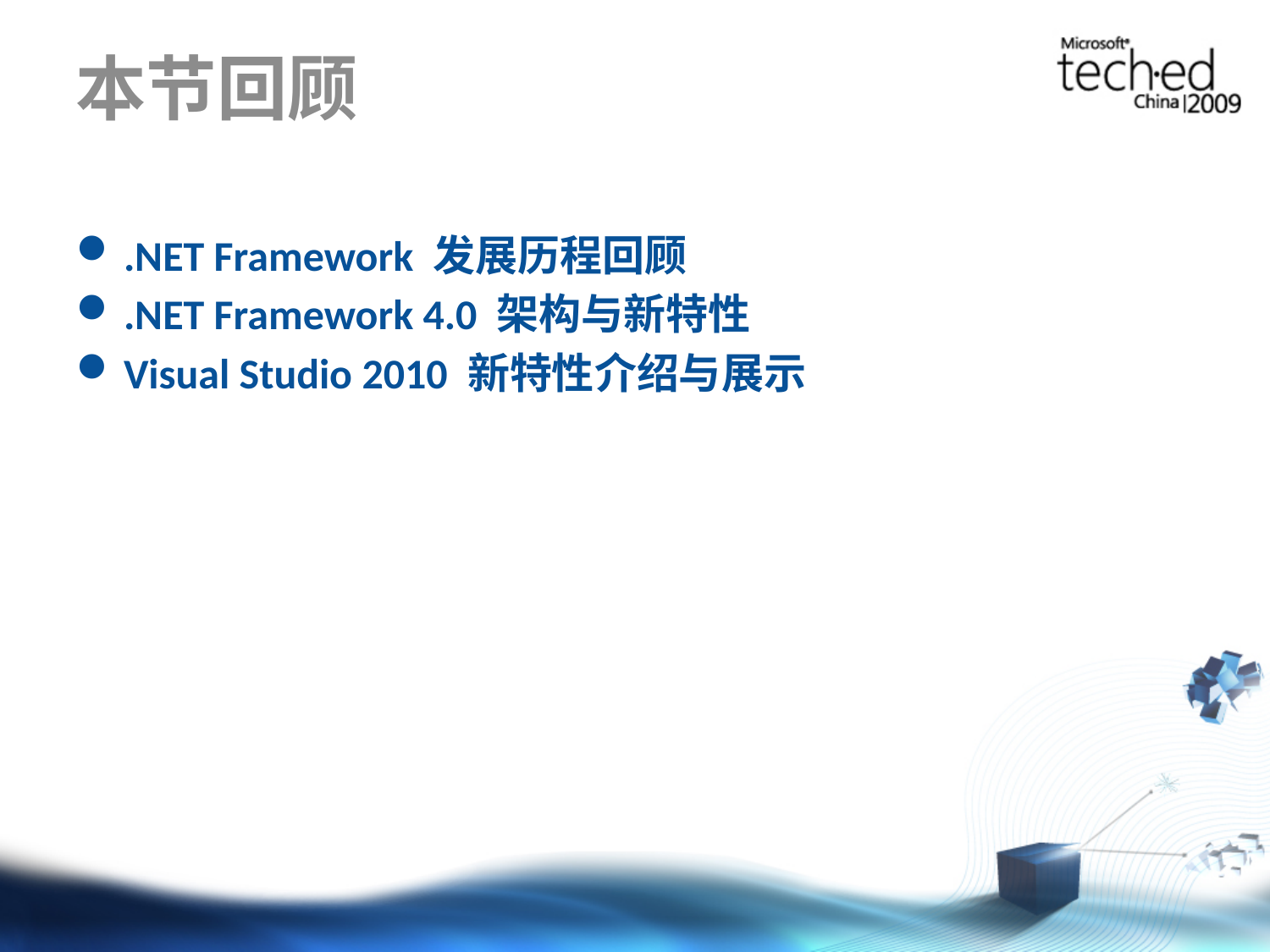

# 本节回顾
.NET Framework 发展历程回顾
.NET Framework 4.0 架构与新特性
Visual Studio 2010 新特性介绍与展示